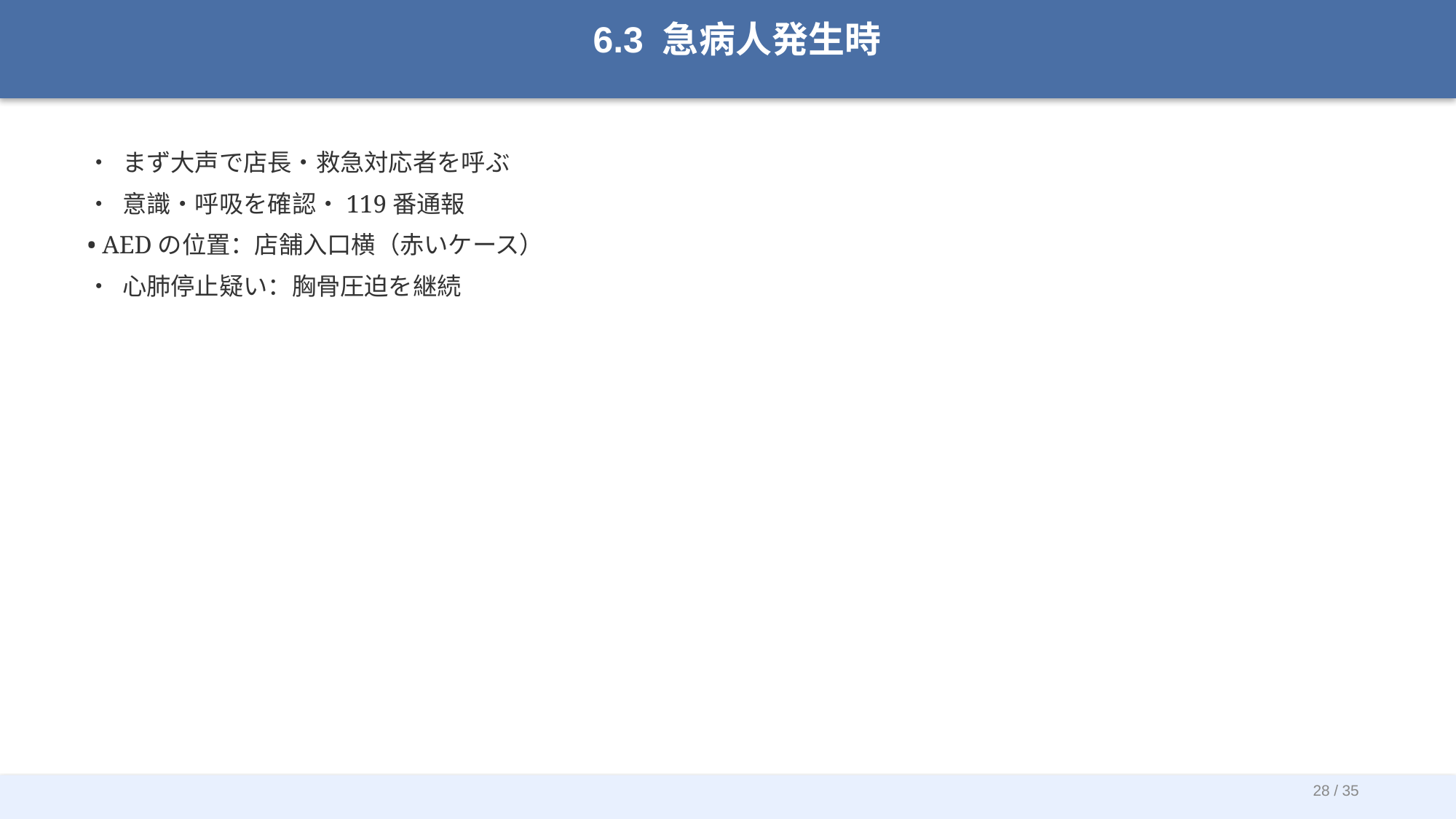

6.3 急病人発生時
• まず大声で店長・救急対応者を呼ぶ
• 意識・呼吸を確認・119番通報
• AEDの位置：店舗入口横（赤いケース）
• 心肺停止疑い：胸骨圧迫を継続

28 / 35